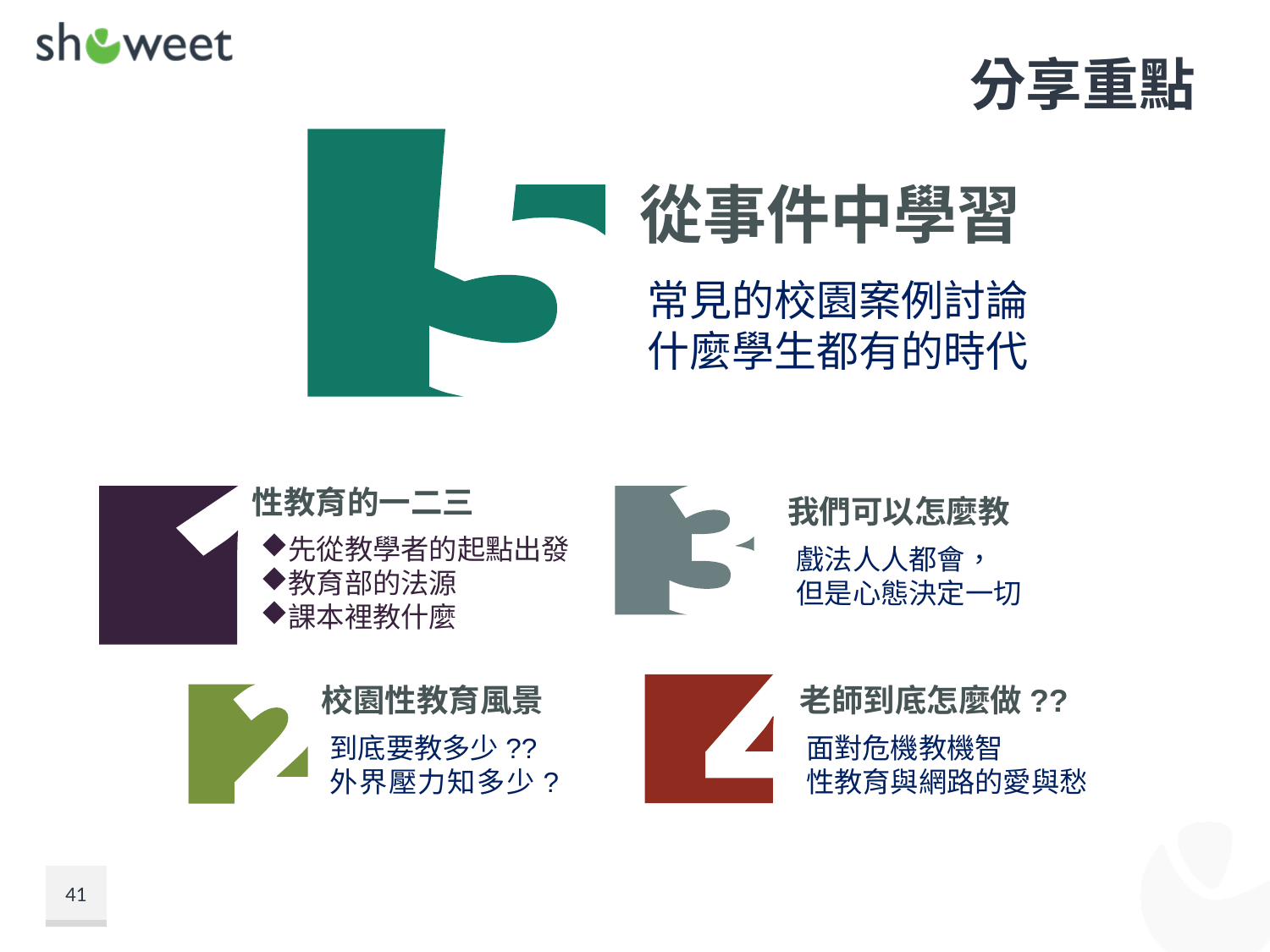

# 分享重點

從事件中學習
常見的校園案例討論
什麼學生都有的時代
性教育的一二三
先從教學者的起點出發
教育部的法源
課本裡教什麼

我們可以怎麼教
戲法人人都會，
但是心態決定一切
校園性教育風景
到底要教多少??
外界壓力知多少?

老師到底怎麼做??

面對危機教機智
性教育與網路的愛與愁
41